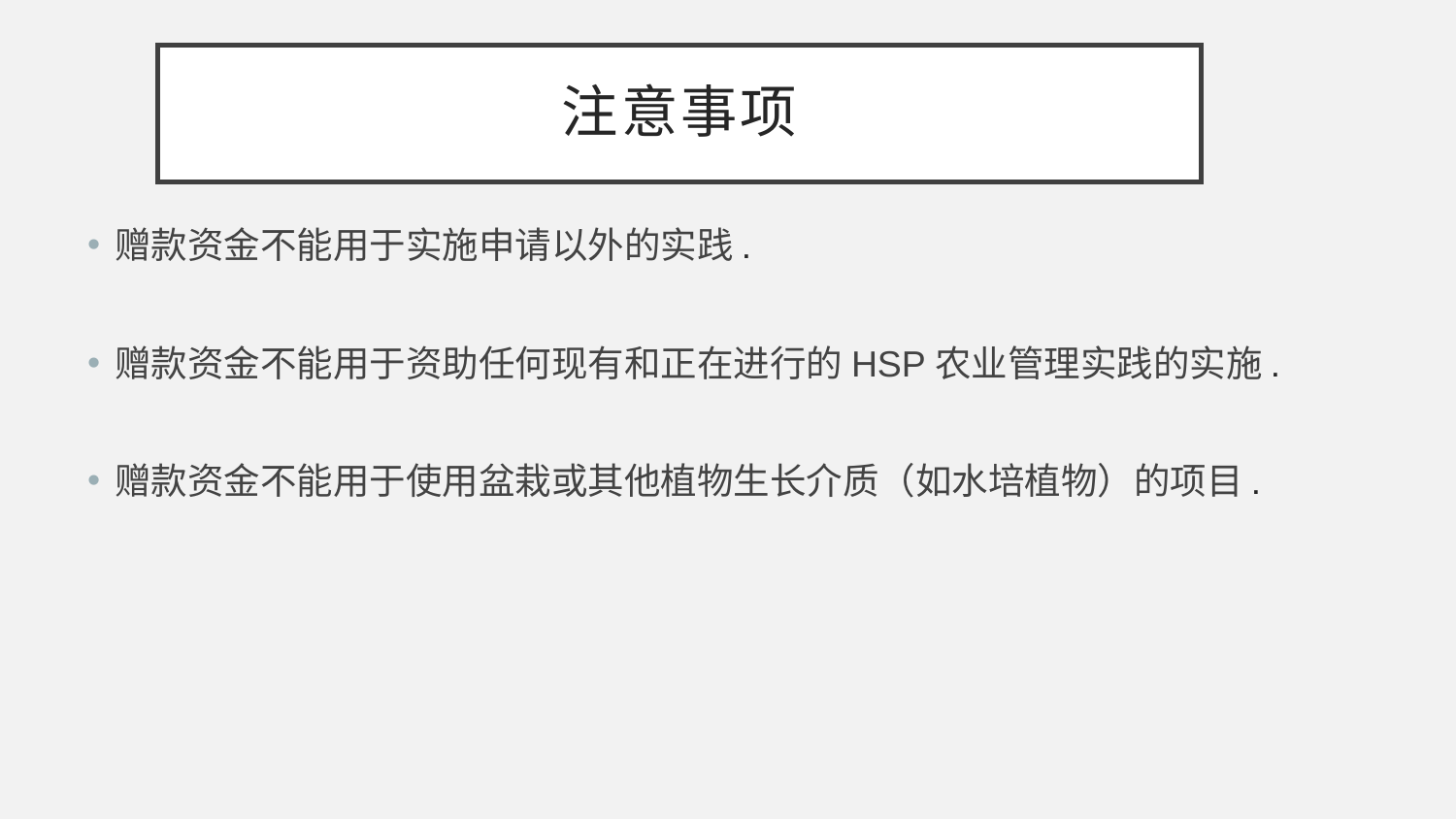

注意事项
赠款资金不能用于实施申请以外的实践.

赠款资金不能用于资助任何现有和正在进行的HSP农业管理实践的实施.

赠款资金不能用于使用盆栽或其他植物生长介质（如水培植物）的项目.